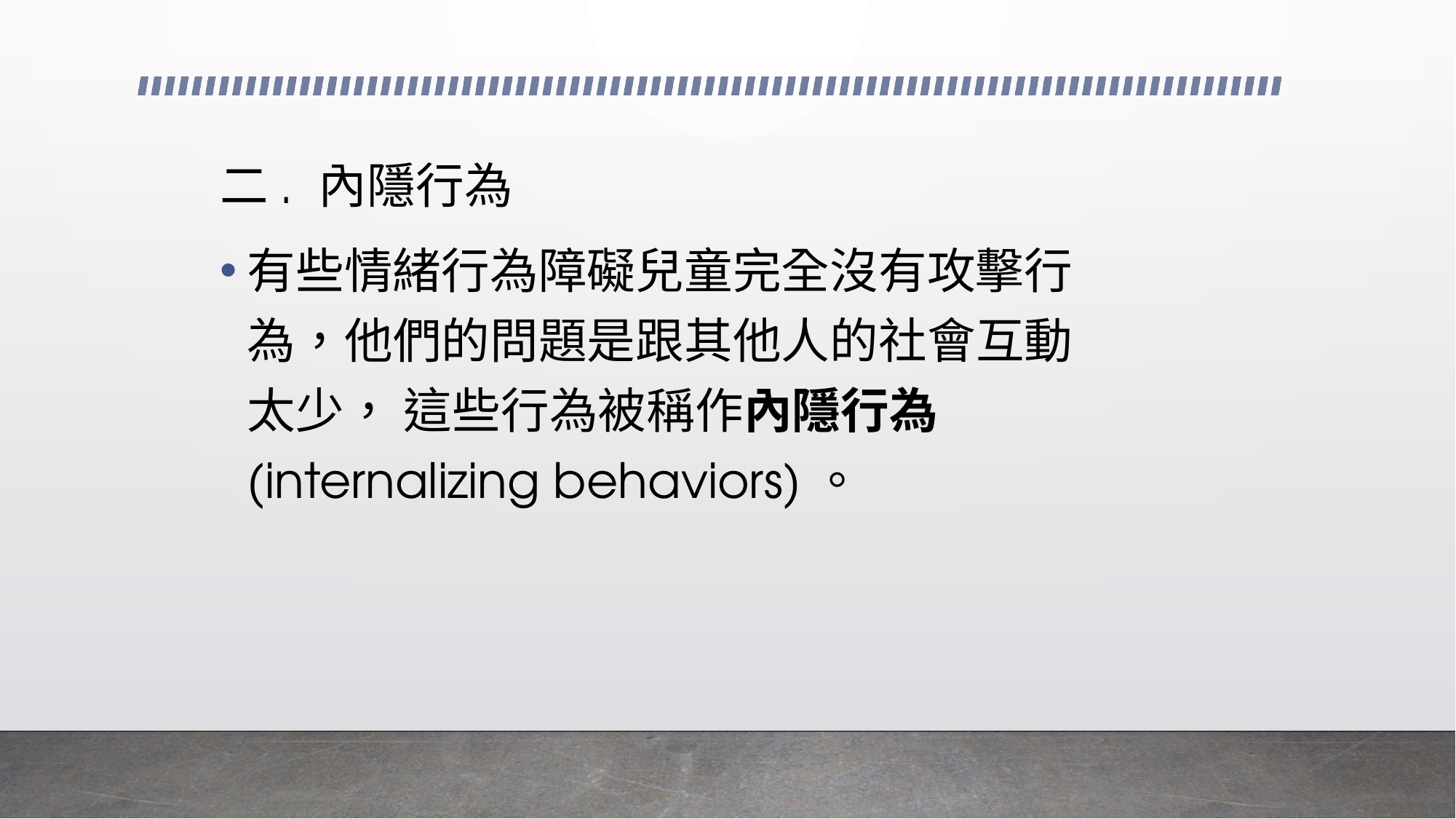

二. 內隱行為
有些情緒行為障礙兒童完全沒有攻擊行為，他們的問題是跟其他人的社會互動太少， 這些行為被稱作內隱行為 (internalizing behaviors)。